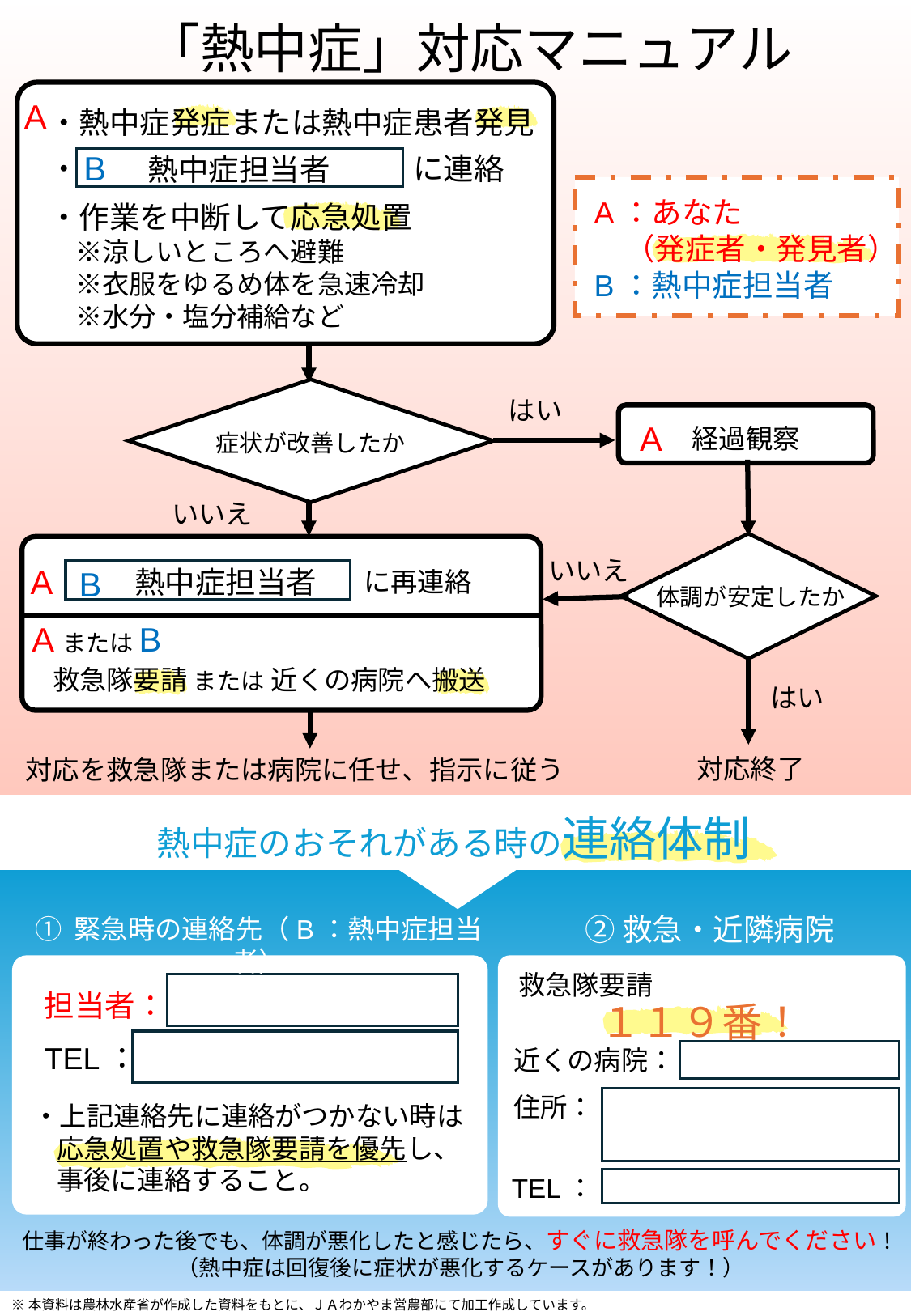

「熱中症」対応マニュアル

A
・熱中症発症または熱中症患者発見

・　　　　　　　　　　　に連絡

・作業を中断して応急処置
　※涼しいところへ避難
　※衣服をゆるめ体を急速冷却
　※水分・塩分補給など

B　熱中症担当者

A：あなた
　（発症者・発見者）
B：熱中症担当者

症状が改善したか
はい

経過観察
A
いいえ

体調が安定したか

いいえ
A
B
熱中症担当者

　　　　　　　　　　に再連絡
AまたはB
救急隊要請 または 近くの病院へ搬送

はい
対応終了
対応を救急隊または病院に任せ、指示に従う
熱中症のおそれがある時の連絡体制

　　② 救急・近隣病院
① 緊急時の連絡先（B：熱中症担当者）

救急隊要請

担当者：

TEL：
１１９番！

近くの病院：

住所：

・上記連絡先に連絡がつかない時は
応急処置や救急隊要請を優先し、
事後に連絡すること。

TEL：

仕事が終わった後でも、体調が悪化したと感じたら、すぐに救急隊を呼んでください！
（熱中症は回復後に症状が悪化するケースがあります！）
※本資料は農林水産省が作成した資料をもとに、ＪＡわかやま営農部にて加工作成しています。